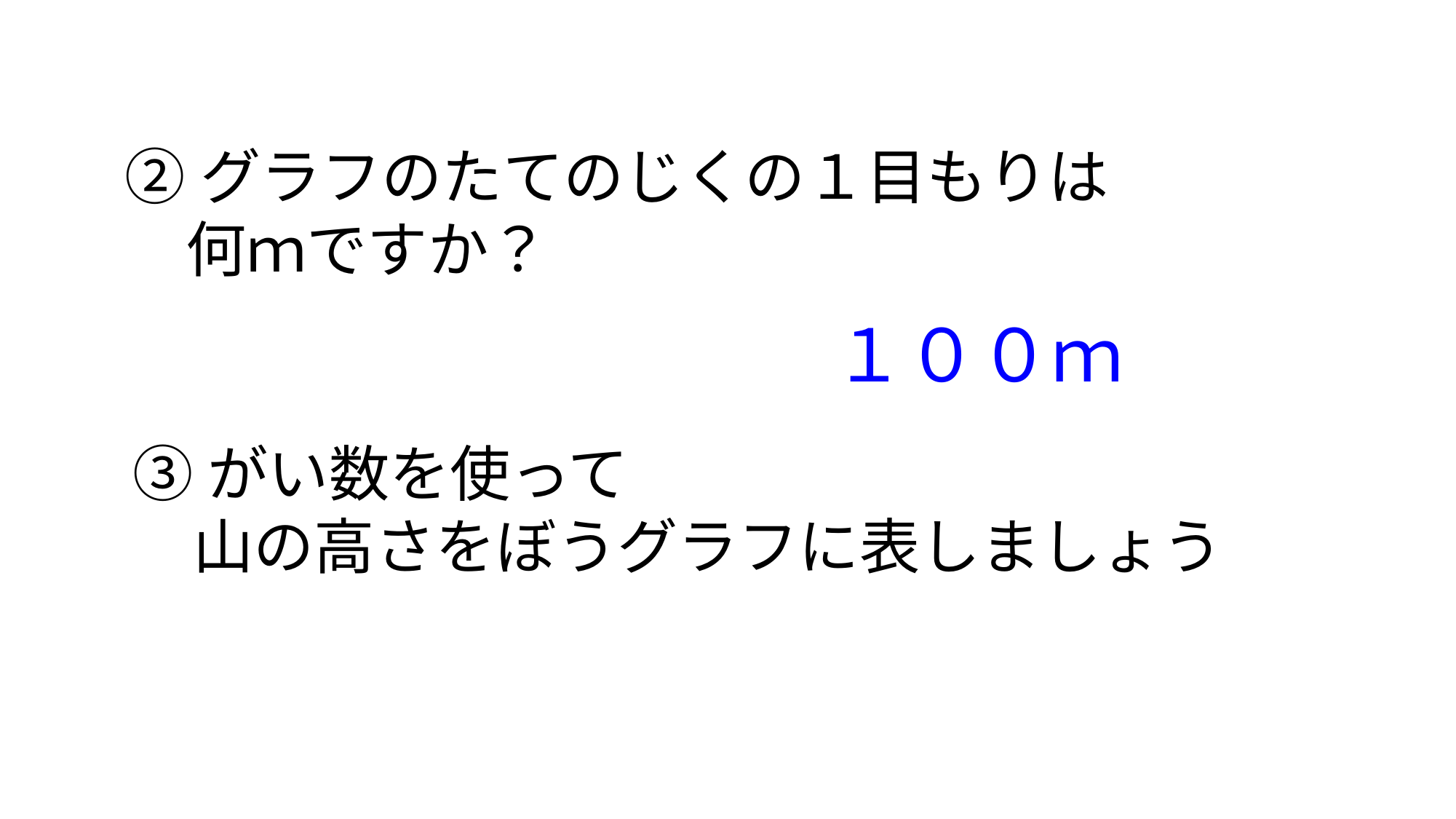

②グラフのたてのじくの１目もりは
　何ｍですか？
１００ｍ
③がい数を使って
　山の高さをぼうグラフに表しましょう